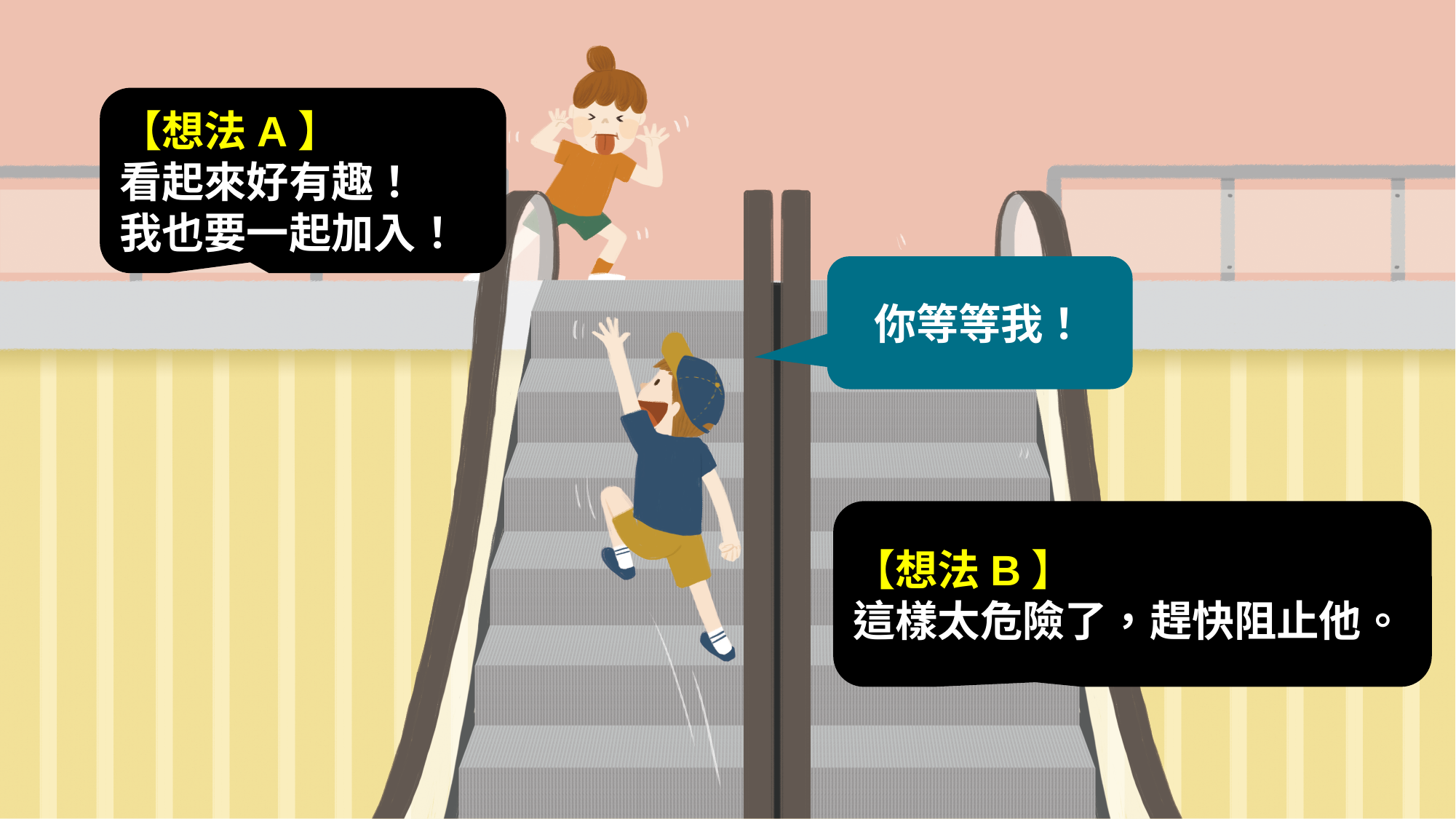

【想法A】
看起來好有趣！
我也要一起加入！
你等等我！
【想法B】
這樣太危險了，趕快阻止他。